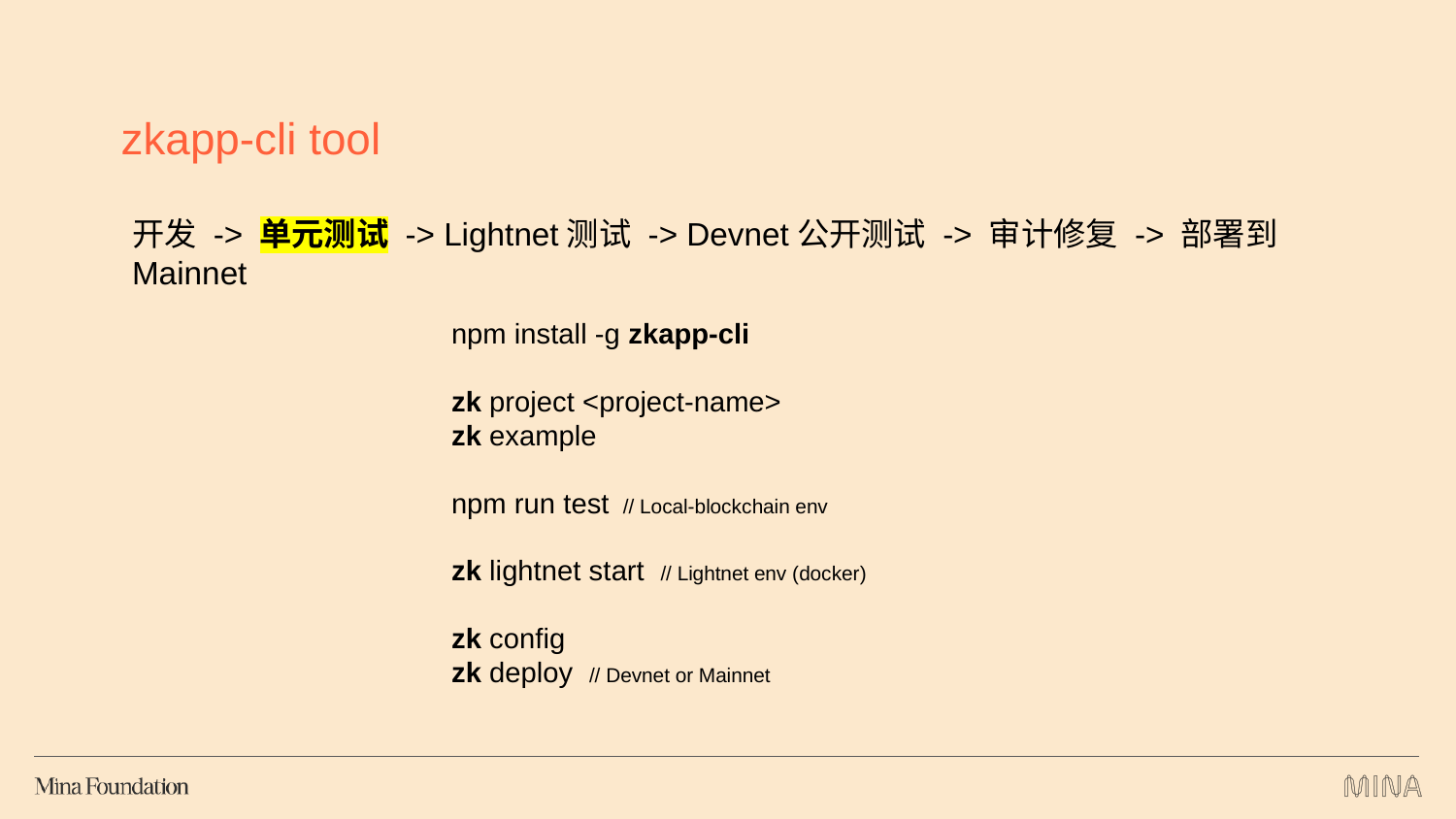

zkapp-cli tool
开发 -> 单元测试 -> Lightnet测试 -> Devnet公开测试 -> 审计修复 -> 部署到Mainnet
npm install -g zkapp-cli

zk project <project-name>
zk example

npm run test  // Local-blockchain env

zk lightnet start  // Lightnet env (docker)

zk config
zk deploy  // Devnet or Mainnet